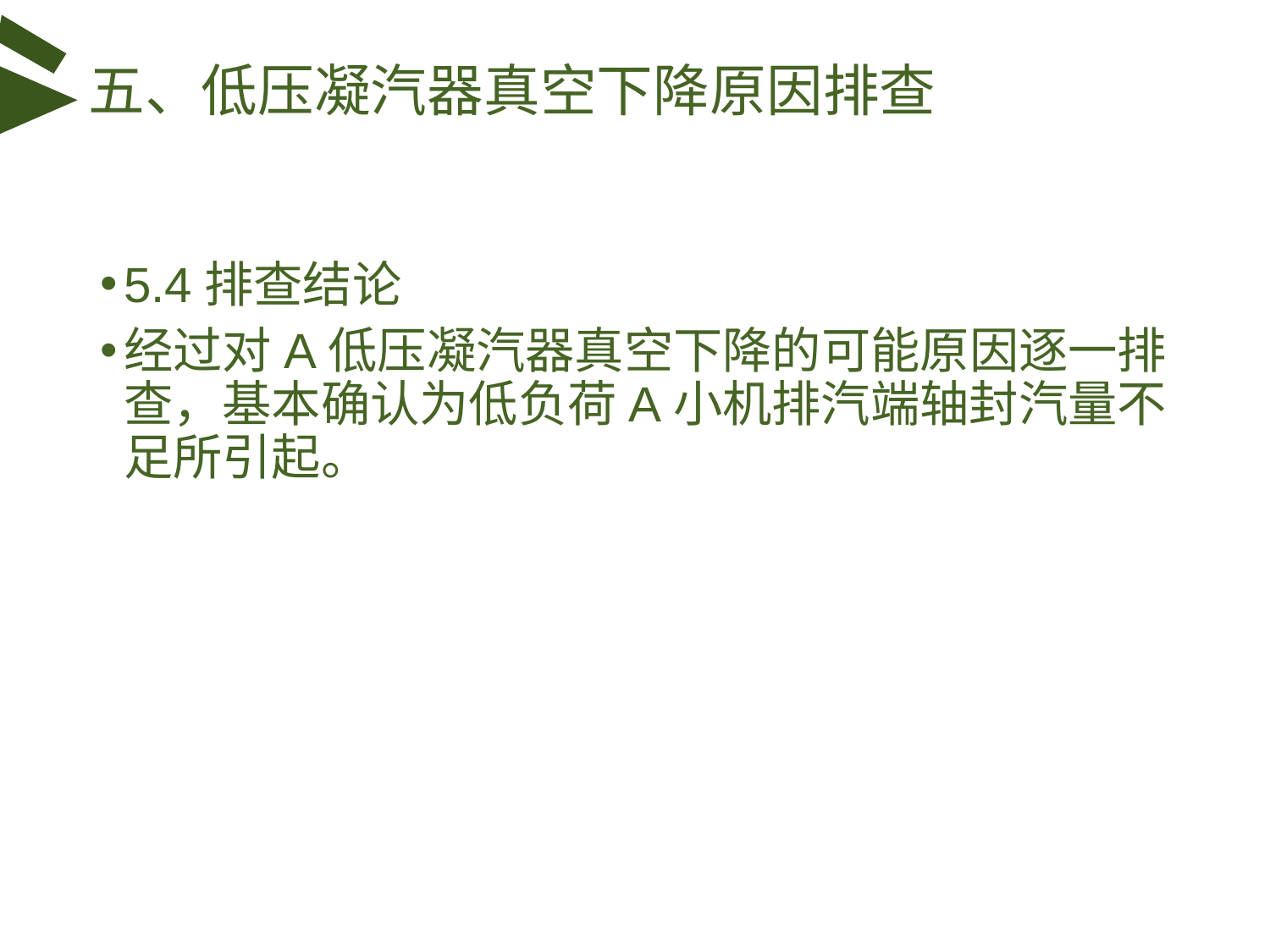

# 五、低压凝汽器真空下降原因排查
5.4排查结论
经过对A低压凝汽器真空下降的可能原因逐一排查，基本确认为低负荷A小机排汽端轴封汽量不足所引起。